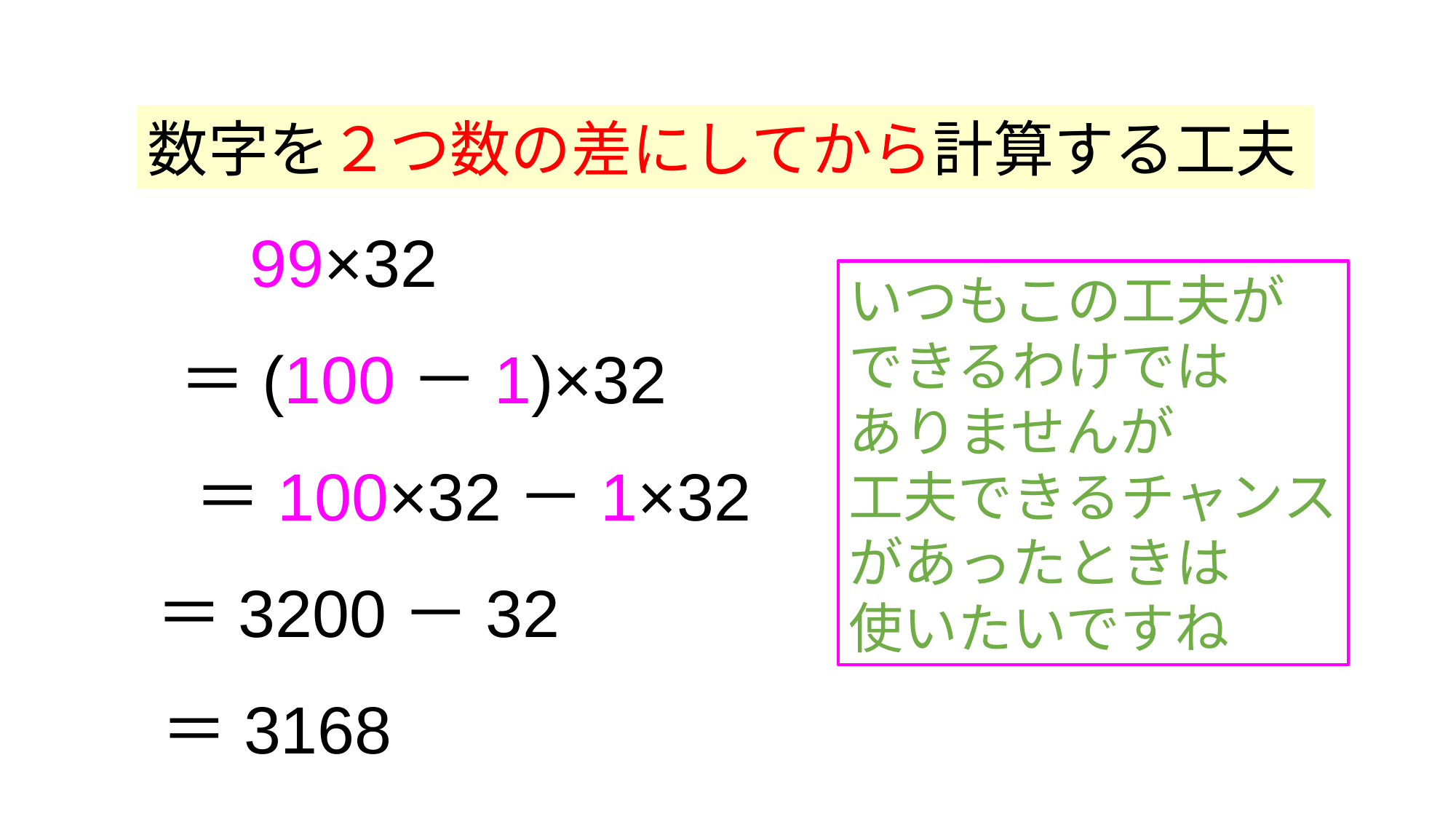

数字を２つ数の差にしてから計算する工夫
99×32
いつもこの工夫が
できるわけでは
ありませんが
工夫できるチャンス
があったときは
使いたいですね
＝(100－1)×32
＝100×32－1×32
＝3200－32
＝3168